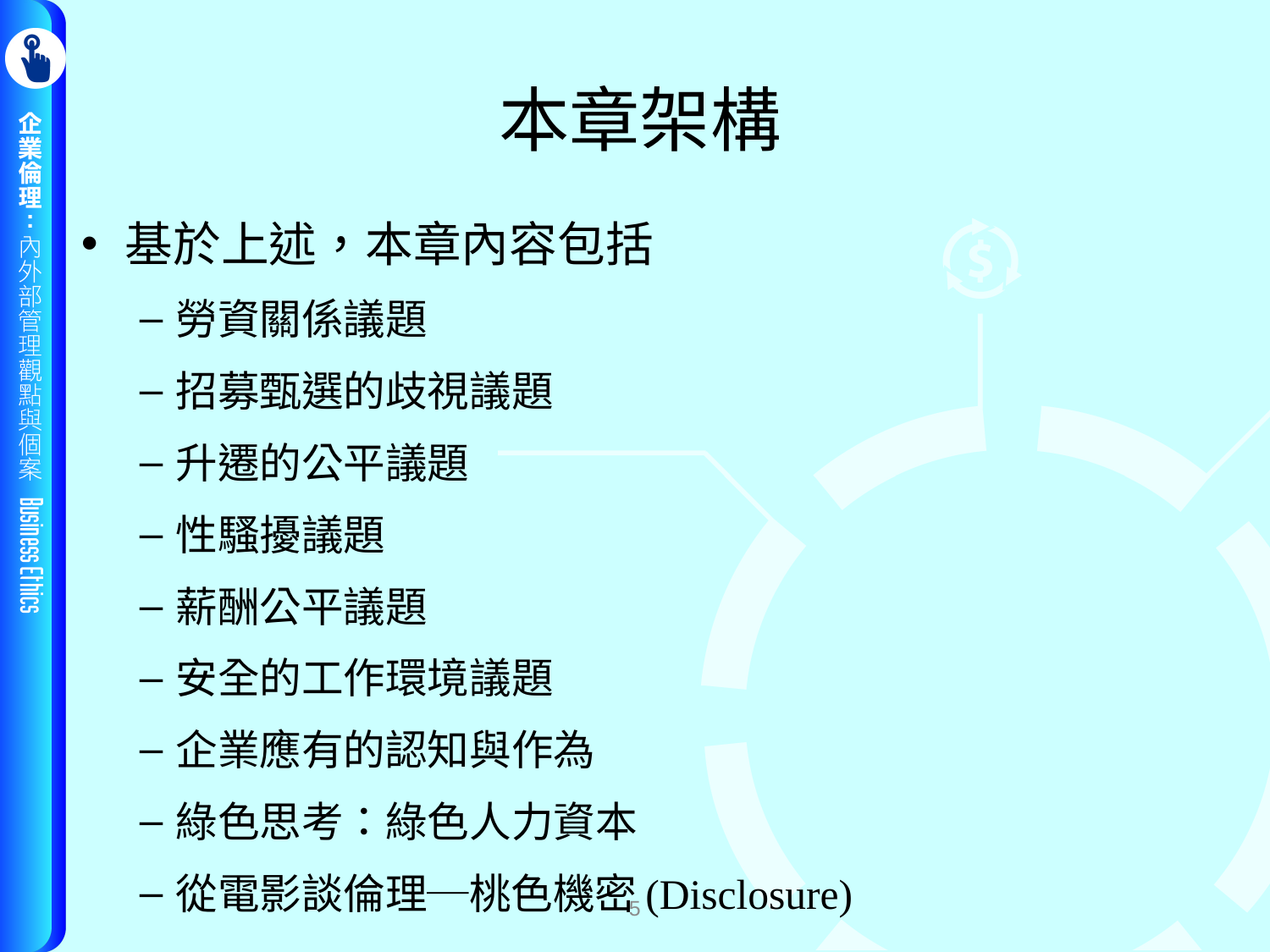

# 本章架構
基於上述，本章內容包括
勞資關係議題
招募甄選的歧視議題
升遷的公平議題
性騷擾議題
薪酬公平議題
安全的工作環境議題
企業應有的認知與作為
綠色思考：綠色人力資本
從電影談倫理─桃色機密(Disclosure)
5